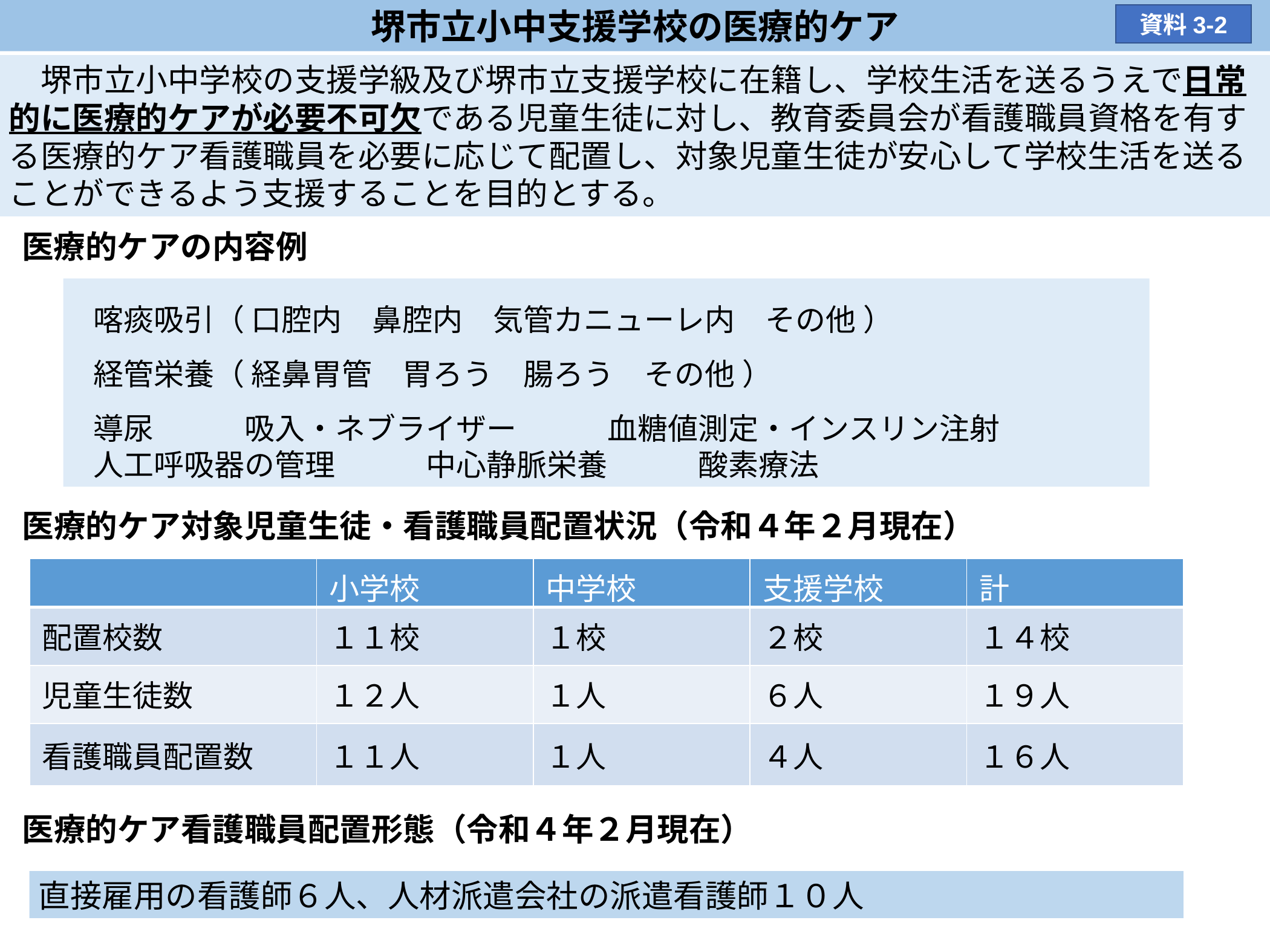

堺市立小中支援学校の医療的ケア
資料3-2
　堺市立小中学校の支援学級及び堺市立支援学校に在籍し、学校生活を送るうえで日常的に医療的ケアが必要不可欠である児童生徒に対し、教育委員会が看護職員資格を有する医療的ケア看護職員を必要に応じて配置し、対象児童生徒が安心して学校生活を送ることができるよう支援することを目的とする。
医療的ケアの内容例
喀痰吸引（ 口腔内　鼻腔内　気管カニューレ内　その他 ）
経管栄養（ 経鼻胃管　胃ろう　腸ろう　その他 ）
導尿　　　吸入・ネブライザー　　　血糖値測定・インスリン注射
人工呼吸器の管理　　　中心静脈栄養　　　酸素療法
医療的ケア対象児童生徒・看護職員配置状況（令和４年２月現在）
|  | 小学校 | 中学校 | 支援学校 | 計 |
| --- | --- | --- | --- | --- |
| 配置校数 | １１校 | １校 | ２校 | １４校 |
| 児童生徒数 | １２人 | １人 | ６人 | １９人 |
| 看護職員配置数 | １１人 | １人 | ４人 | １６人 |
医療的ケア看護職員配置形態（令和４年２月現在）
直接雇用の看護師６人、人材派遣会社の派遣看護師１０人